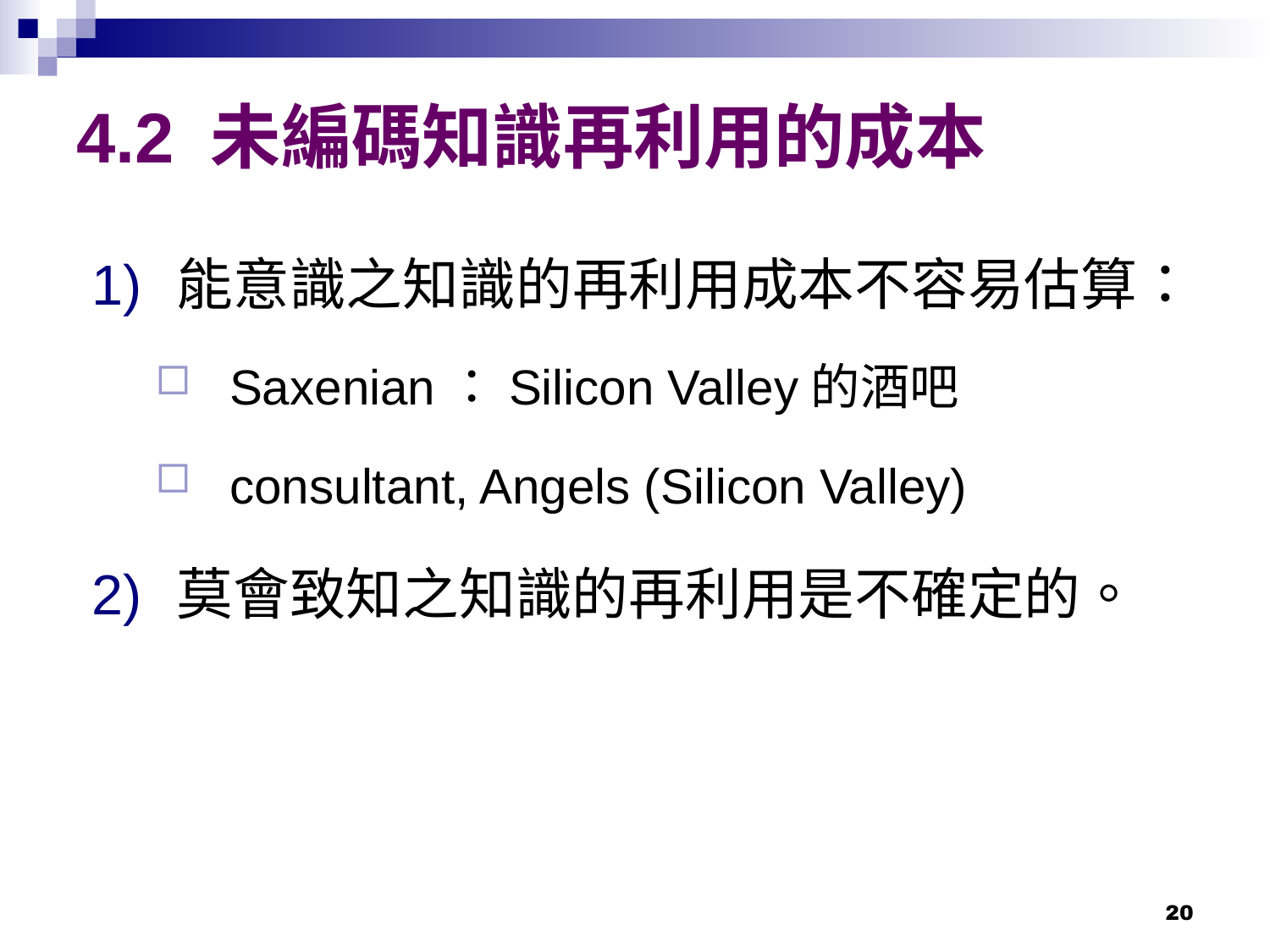

# 4.2 未編碼知識再利用的成本
能意識之知識的再利用成本不容易估算：
Saxenian：Silicon Valley的酒吧
consultant, Angels (Silicon Valley)
莫會致知之知識的再利用是不確定的。
20